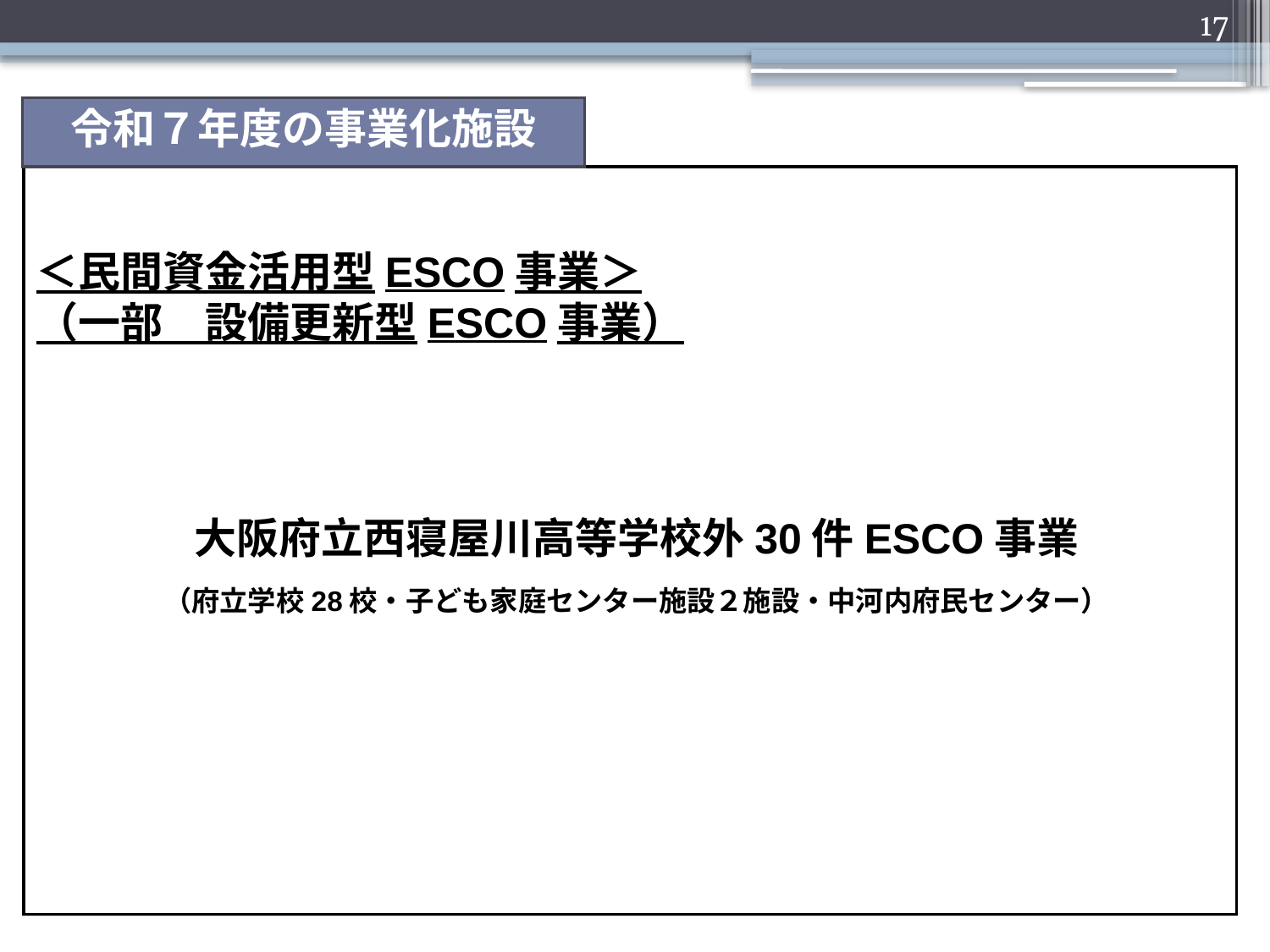

17

令和７年度の事業化施設

＜民間資金活用型ESCO事業＞
（一部　設備更新型ESCO事業）

大阪府立西寝屋川高等学校外30件ESCO事業
（府立学校28校・子ども家庭センター施設２施設・中河内府民センター）